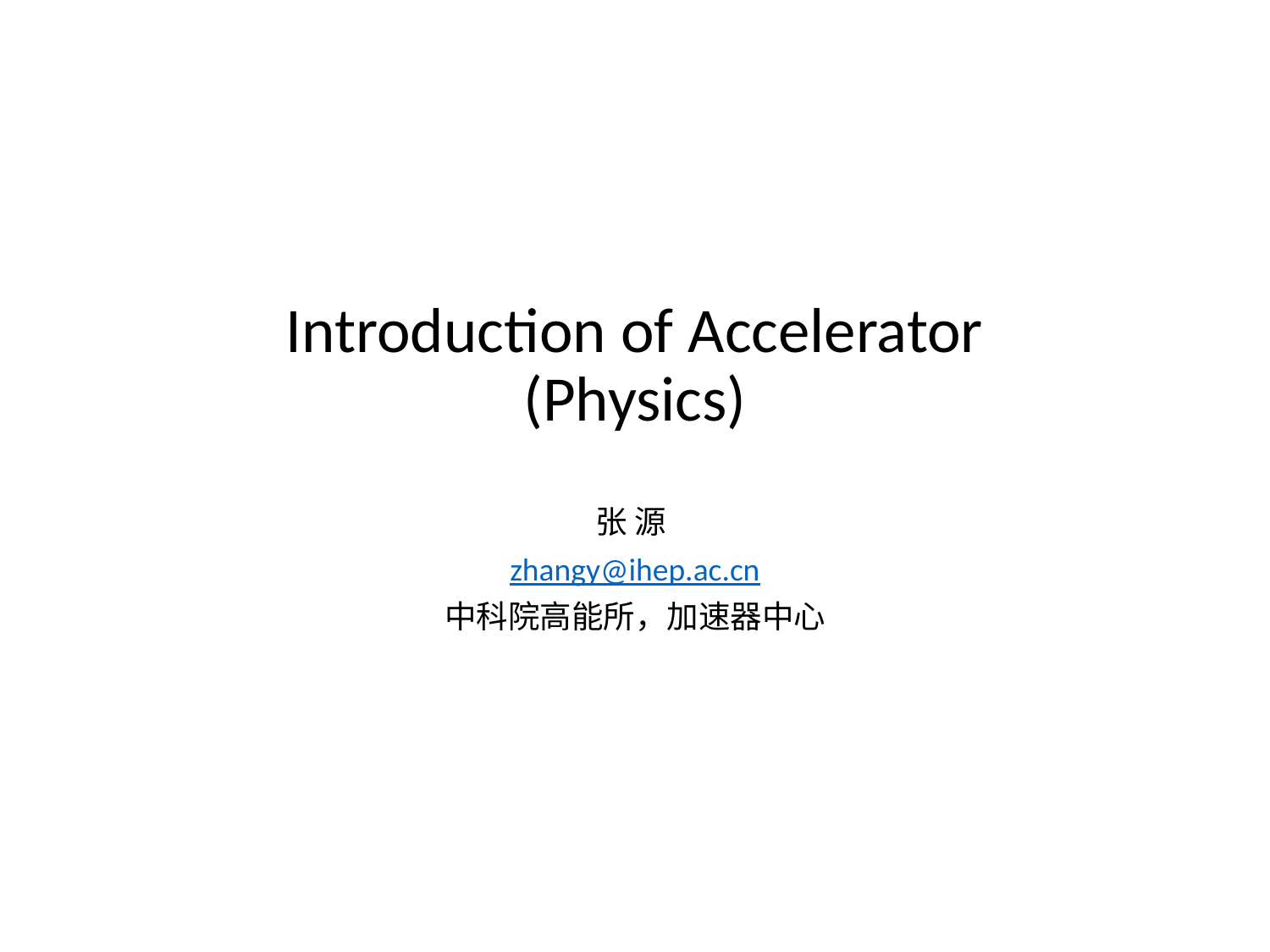

# Introduction of Accelerator (Physics)
张 源
zhangy@ihep.ac.cn
中科院高能所，加速器中心